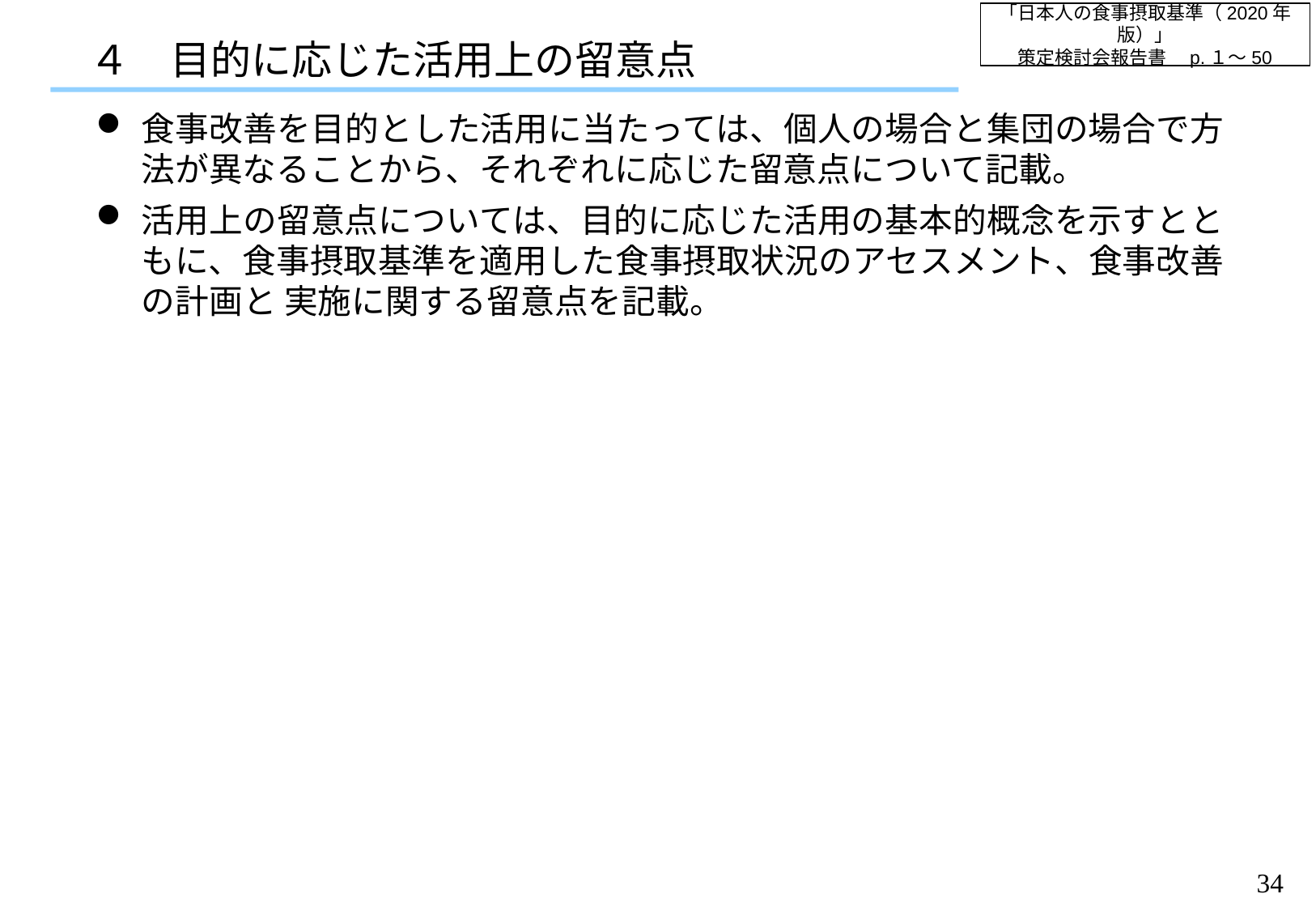

「日本人の食事摂取基準（2020年版）」
策定検討会報告書　p.１～50
４　目的に応じた活用上の留意点

食事改善を目的とした活用に当たっては、個人の場合と集団の場合で方法が異なることから、それぞれに応じた留意点について記載。
活用上の留意点については、目的に応じた活用の基本的概念を示すとともに、食事摂取基準を適用した食事摂取状況のアセスメント、食事改善の計画と 実施に関する留意点を記載。
34